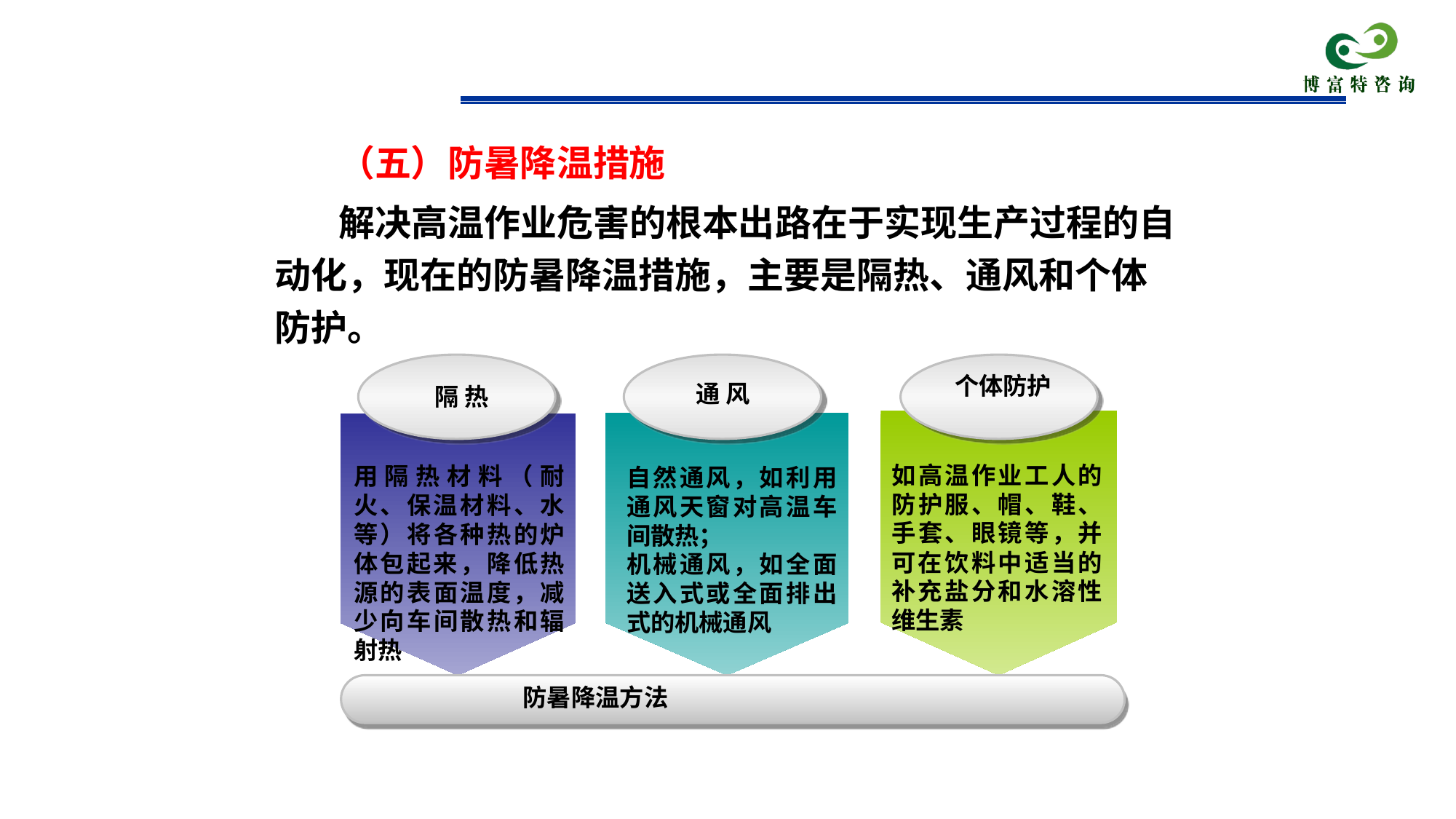

（五）防暑降温措施
解决高温作业危害的根本出路在于实现生产过程的自动化，现在的防暑降温措施，主要是隔热、通风和个体防护。

隔 热

用隔热材料（耐火、保温材料、水等）将各种热的炉体包起来，降低热源的表面温度，减少向车间散热和辐射热

个体防护

如高温作业工人的防护服、帽、鞋、手套、眼镜等，并可在饮料中适当的补充盐分和水溶性维生素
通 风

自然通风，如利用通风天窗对高温车间散热；
机械通风，如全面送入式或全面排出式的机械通风
                    防暑降温方法